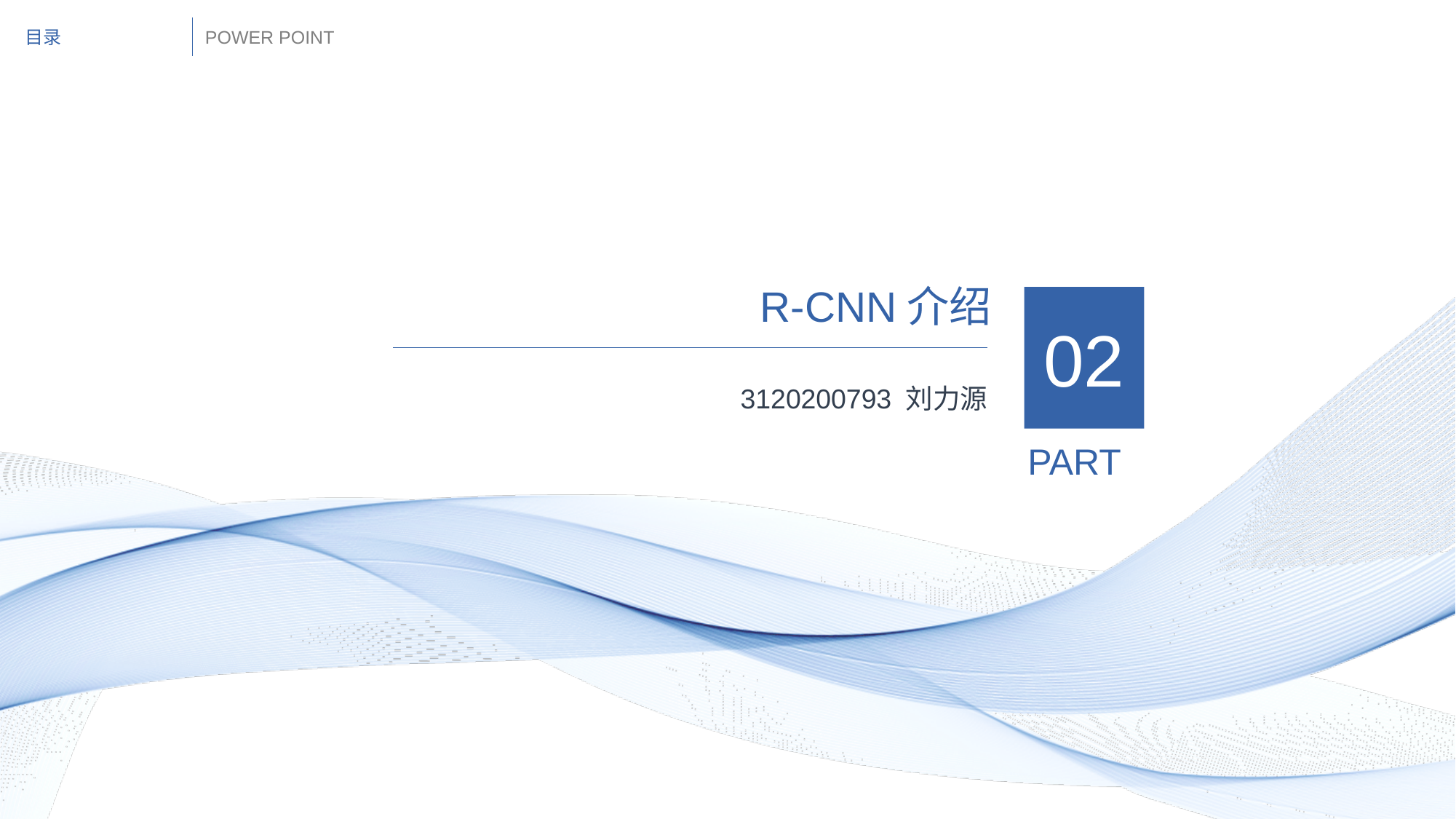

目录
POWER POINT
R-CNN介绍
02
PART
3120200793 刘力源